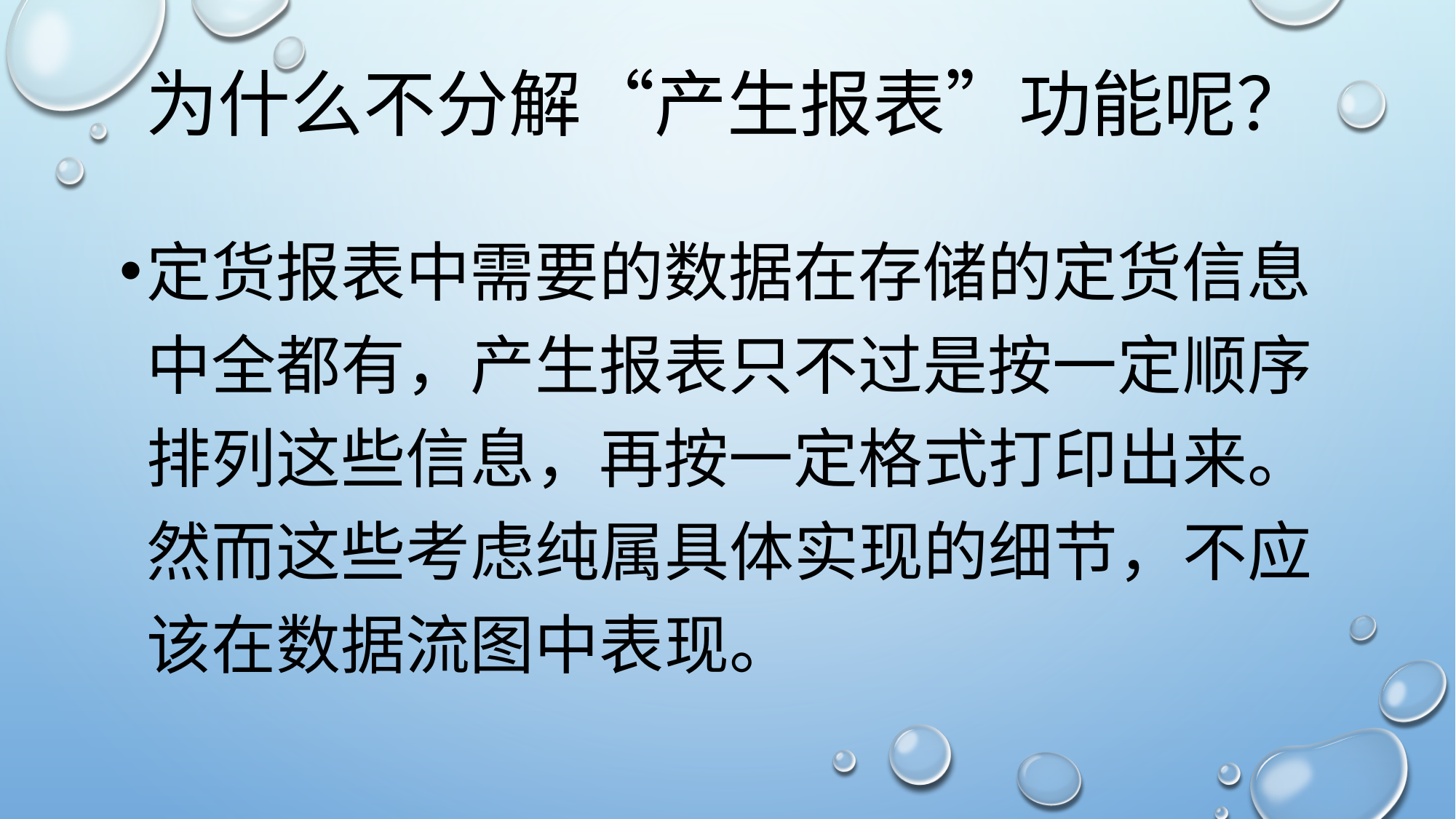

# 为什么不分解“产生报表”功能呢？
定货报表中需要的数据在存储的定货信息中全都有，产生报表只不过是按一定顺序排列这些信息，再按一定格式打印出来。然而这些考虑纯属具体实现的细节，不应该在数据流图中表现。